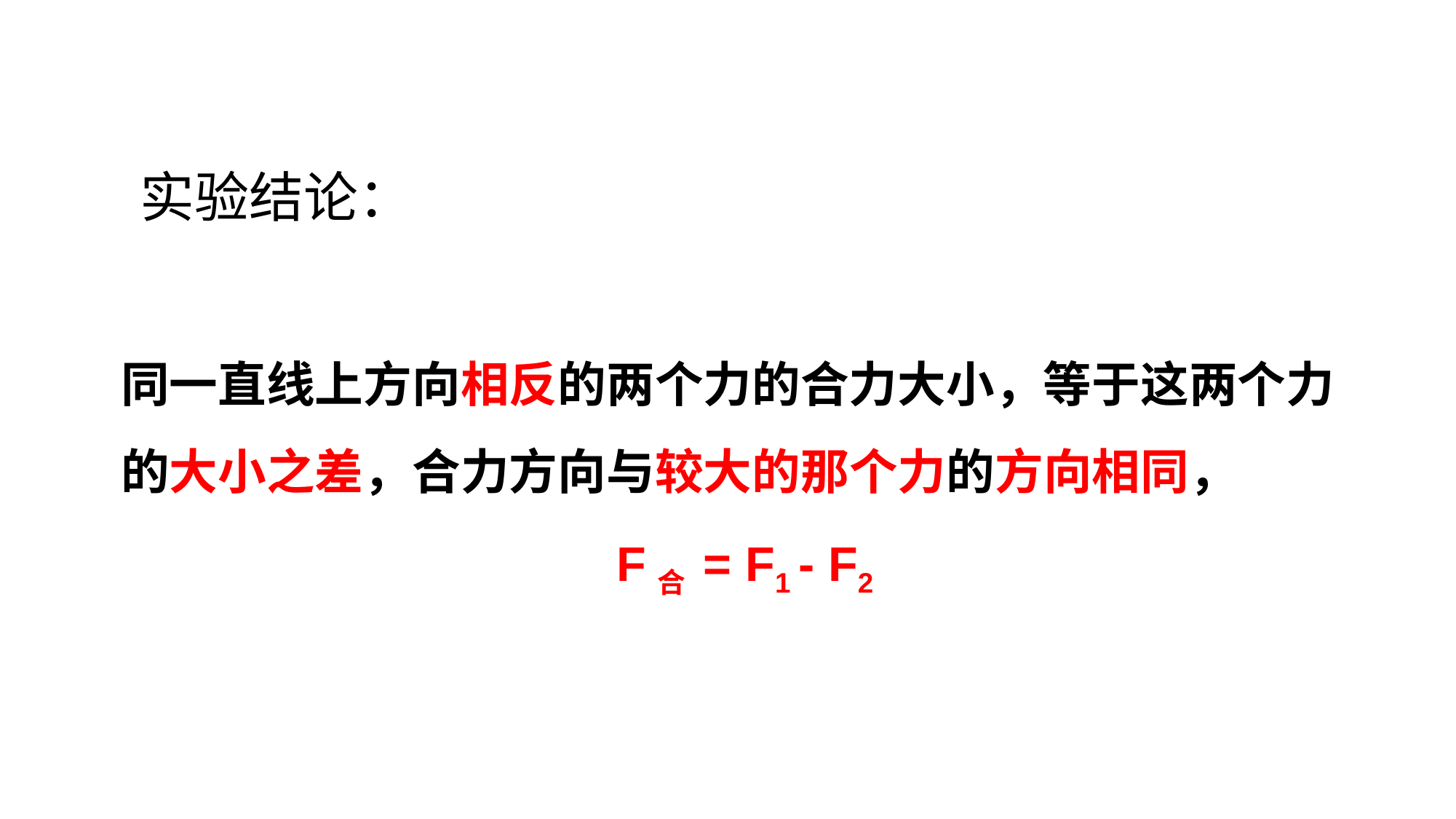

实验结论：
同一直线上方向相反的两个力的合力大小，等于这两个力的大小之差，合力方向与较大的那个力的方向相同，
F合 = F1 - F2